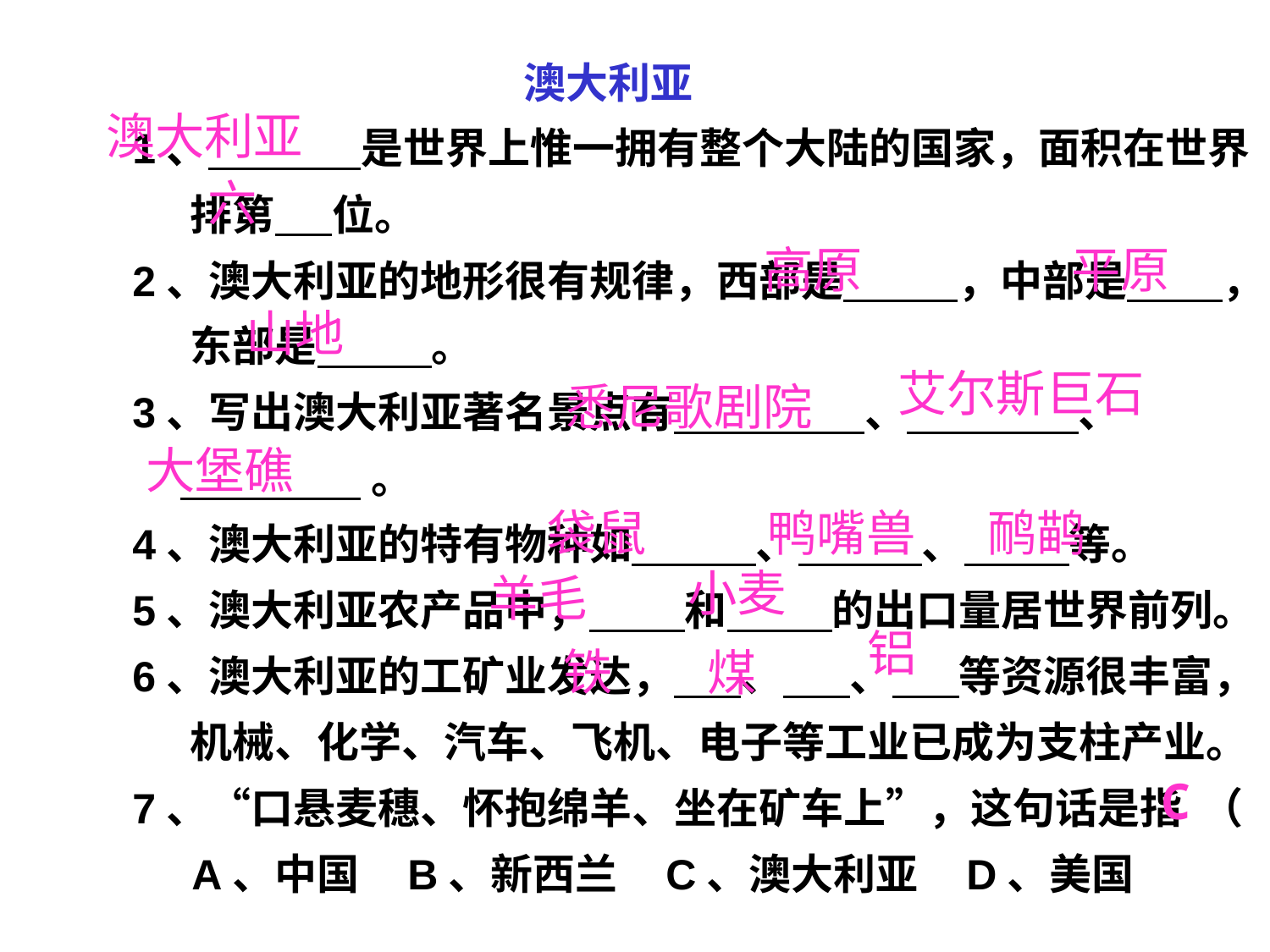

澳大利亚
1、                是世界上惟一拥有整个大陆的国家，面积在世界
     排第      位。
2、澳大利亚的地形很有规律，西部是            ，中部是          ，
     东部是            。
3、写出澳大利亚著名景点有                    、                  、
                        。
4、澳大利亚的特有物种如             、             、           等。
5、澳大利亚农产品中，          和           的出口量居世界前列。
6、澳大利亚的工矿业发达，       、       、       等资源很丰富，
     机械、化学、汽车、飞机、电子等工业已成为支柱产业。
7、“口悬麦穗、怀抱绵羊、坐在矿车上”，这句话是指  （        ）
     A、中国    B、新西兰    C、澳大利亚    D、美国
澳大利亚
六
高原
平原
山地
艾尔斯巨石
悉尼歌剧院
大堡礁
袋鼠
鸭嘴兽
鸸鹋
小麦
羊毛
铝
铁
煤
C